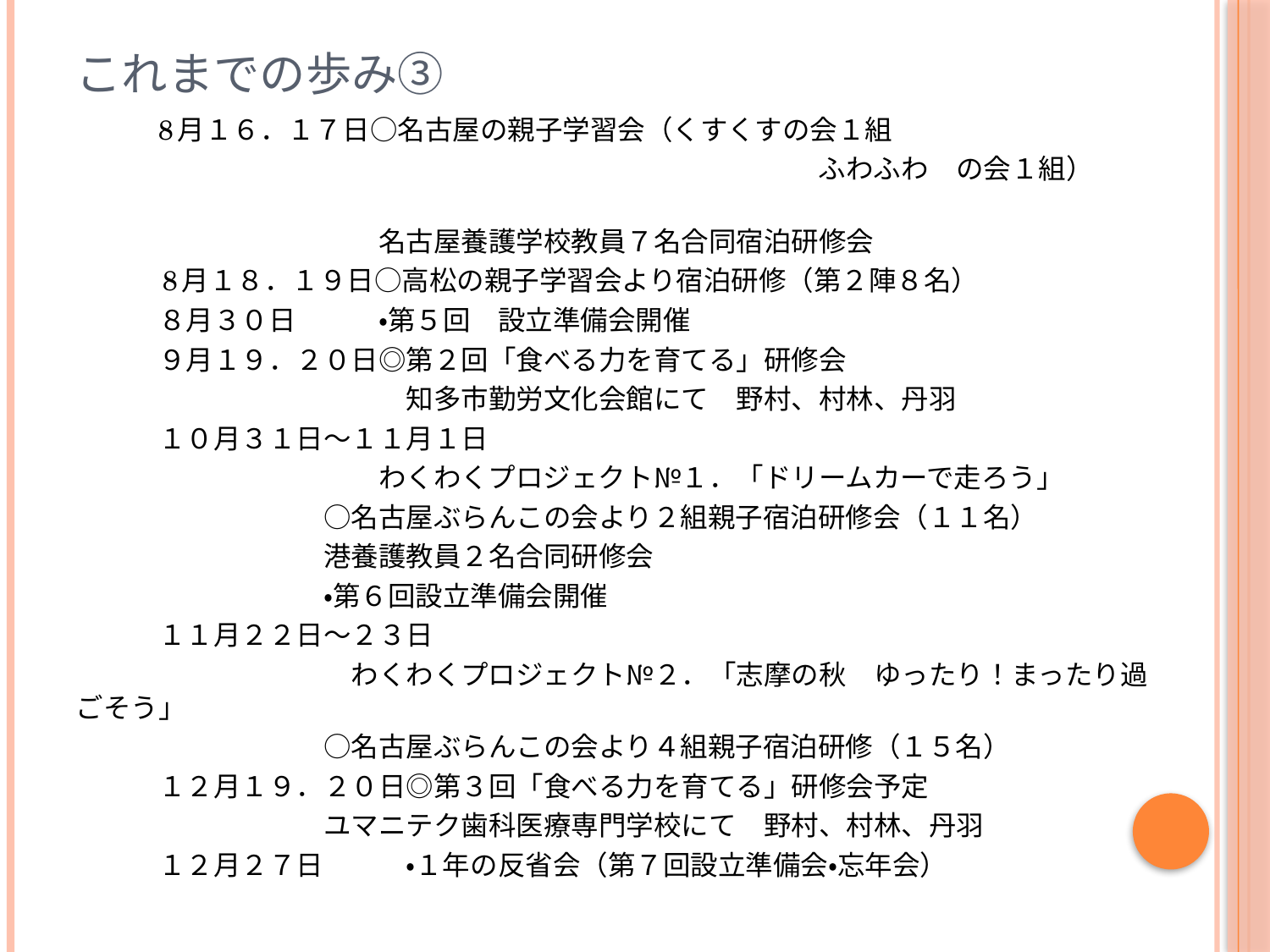

# これまでの歩み③
　　　8月１６．１７日○名古屋の親子学習会（くすくすの会１組
　　　　　　　　　　　　　　　　　　　　　　　　　　　ふわふわ　の会１組）
　　　　　　　　　　　名古屋養護学校教員７名合同宿泊研修会
　　　8月１８．１９日○高松の親子学習会より宿泊研修（第２陣８名）
　　　８月３０日　　　・第５回　設立準備会開催
　　　９月１９．２０日◎第２回「食べる力を育てる」研修会
　　　　　　　　　　　　知多市勤労文化会館にて　野村、村林、丹羽
　　　１０月３１日～１１月１日
　　　　　　　　　　　わくわくプロジェクト№１．「ドリームカーで走ろう」
　　　　　　　　　○名古屋ぶらんこの会より２組親子宿泊研修会（１１名）
　　　　　　　　　港養護教員２名合同研修会
　　　　　　　　　・第６回設立準備会開催
　　　１１月２２日～２３日
　　　　　　　　　　わくわくプロジェクト№２．「志摩の秋　ゆったり！まったり過ごそう」
　　　　　　　　　○名古屋ぶらんこの会より４組親子宿泊研修（１５名）
　　　１２月１９．２０日◎第３回「食べる力を育てる」研修会予定
　　　　　　　　　ユマニテク歯科医療専門学校にて　野村、村林、丹羽
　　　１２月２７日　　　・１年の反省会（第７回設立準備会・忘年会）